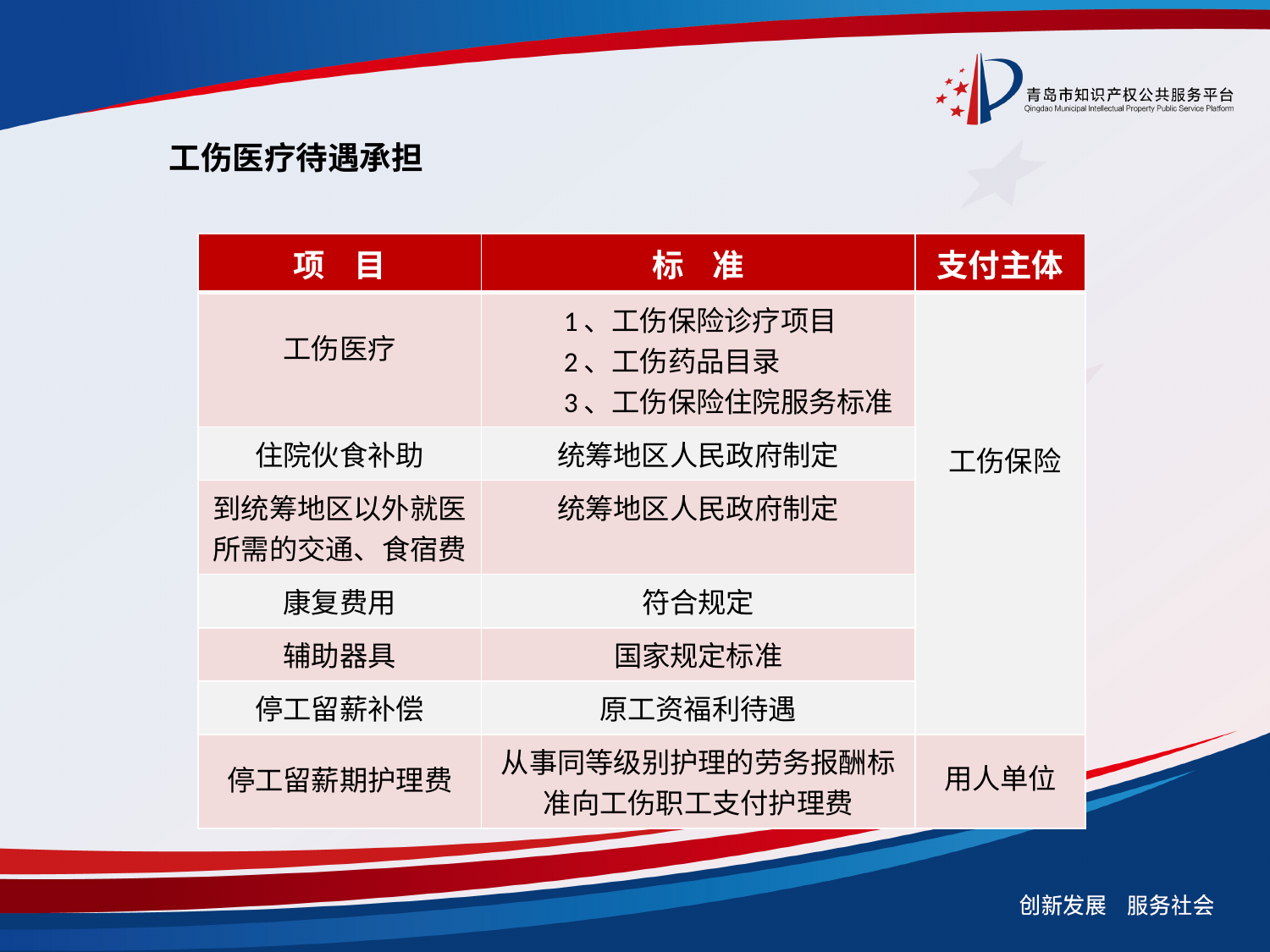

工伤医疗待遇承担
| 项 目 | 标 准 | 支付主体 |
| --- | --- | --- |
| 工伤医疗 | 1、工伤保险诊疗项目 2、工伤药品目录 3、工伤保险住院服务标准 | 工伤保险 |
| 住院伙食补助 | 统筹地区人民政府制定 |  |
| 到统筹地区以外就医所需的交通、食宿费 | 统筹地区人民政府制定 |  |
| 康复费用 | 符合规定 |  |
| 辅助器具 | 国家规定标准 |  |
| 停工留薪补偿 | 原工资福利待遇 |  |
| 停工留薪期护理费 | 从事同等级别护理的劳务报酬标准向工伤职工支付护理费 | 用人单位 |